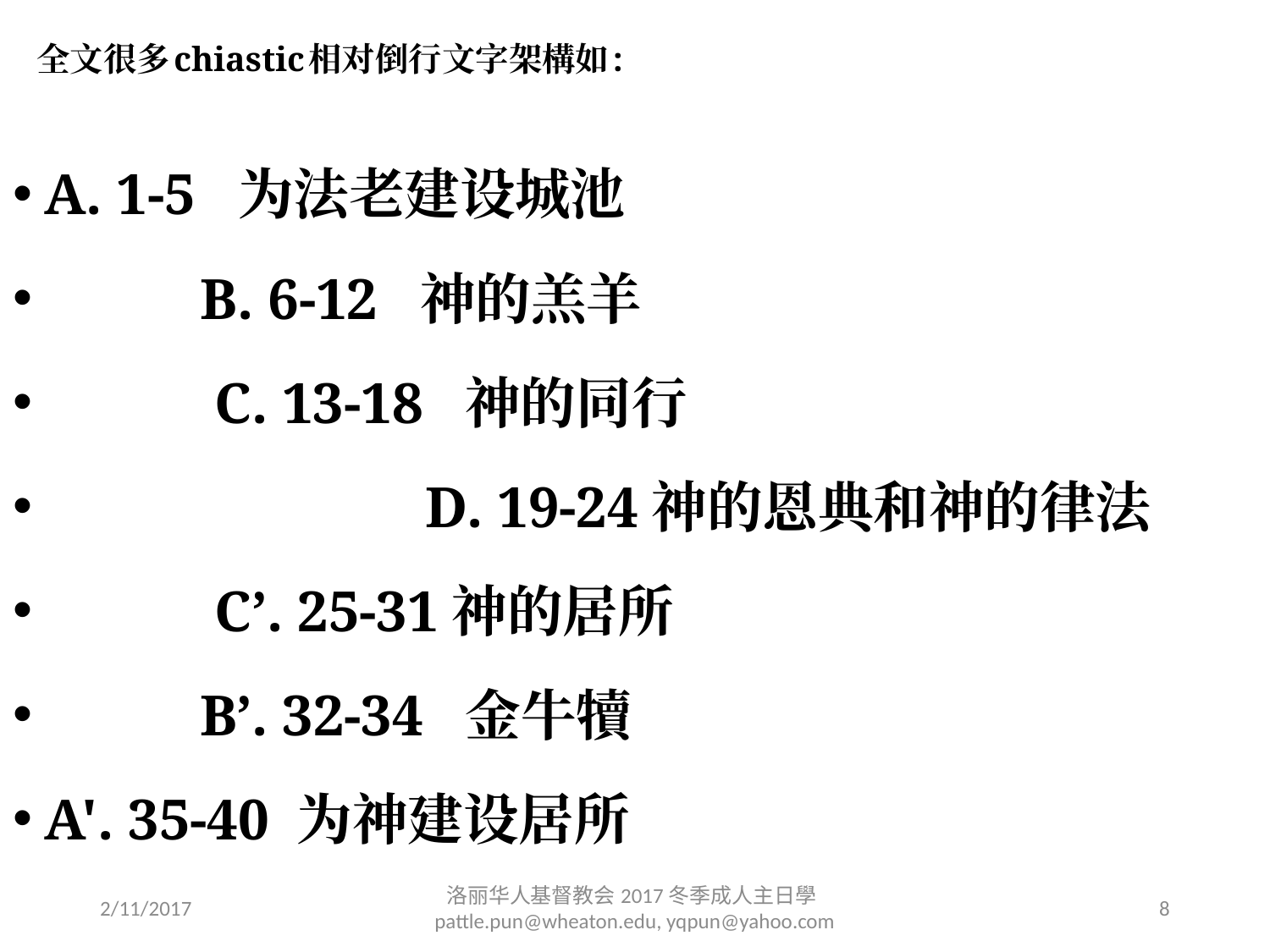

# 全文很多chiastic相对倒行文字架構如:
A. 1-5  为法老建设城池
   	  B. 6-12  神的羔羊
     	   C. 13-18  神的同行
       			D. 19-24神的恩典和神的律法
     	   C’. 25-31神的居所
  	  B’. 32-34  金牛犢
A'. 35-40 为神建设居所

2/11/2017
洛丽华⼈基督教会2017冬季成⼈主⽇學  pattle.pun@wheaton.edu, yqpun@yahoo.com
8